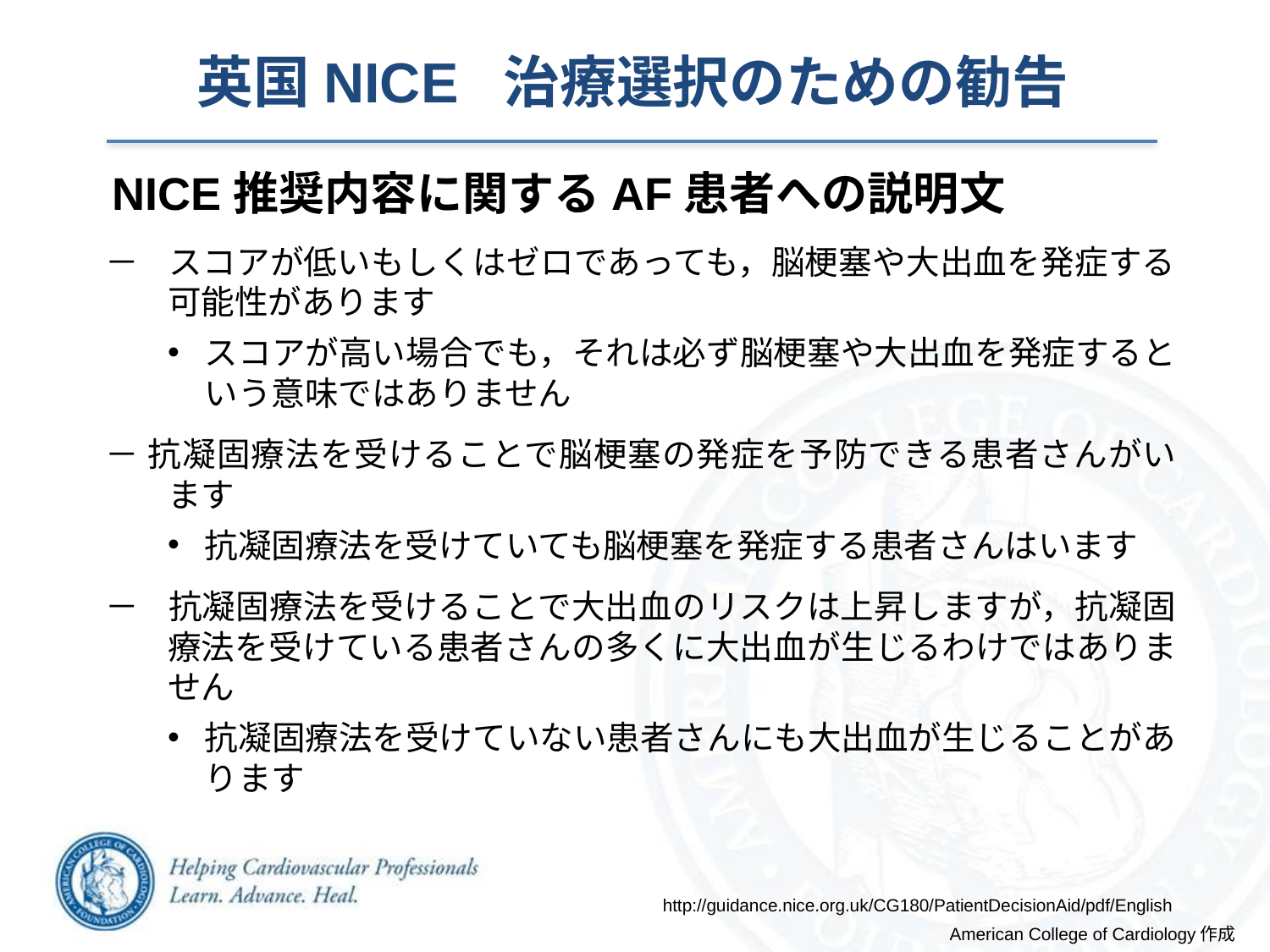

# 英国NICE  治療選択のための勧告
　NICE推奨内容に関するAF患者への説明文
－ 	スコアが低いもしくはゼロであっても，脳梗塞や大出血を発症する可能性があります
スコアが高い場合でも，それは必ず脳梗塞や大出血を発症するという意味ではありません
－ 抗凝固療法を受けることで脳梗塞の発症を予防できる患者さんがいます
抗凝固療法を受けていても脳梗塞を発症する患者さんはいます
－ 	抗凝固療法を受けることで大出血のリスクは上昇しますが，抗凝固療法を受けている患者さんの多くに大出血が生じるわけではありません
抗凝固療法を受けていない患者さんにも大出血が生じることがあります
http://guidance.nice.org.uk/CG180/PatientDecisionAid/pdf/English
American College of Cardiology作成